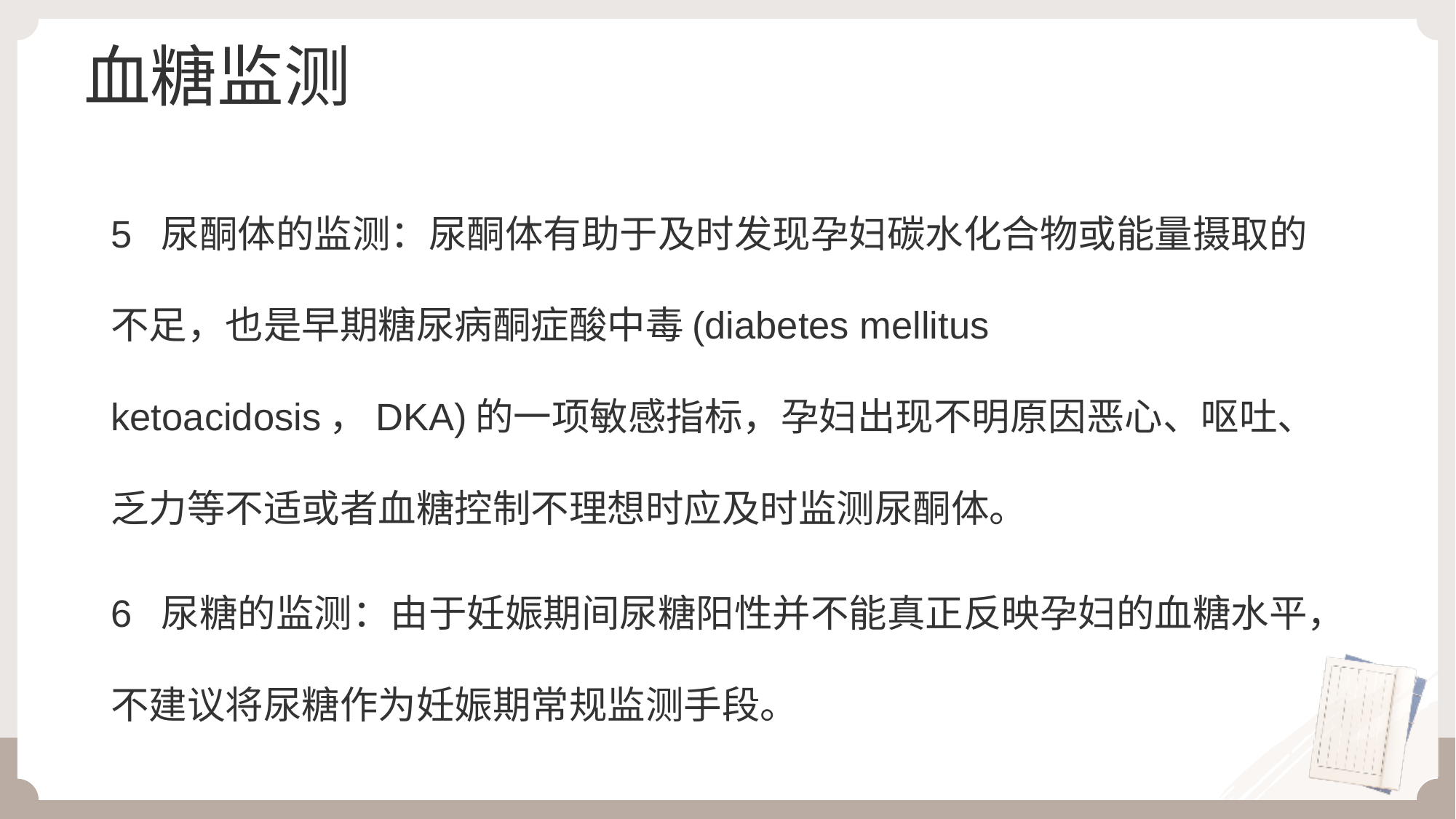

血糖监测
5  尿酮体的监测：尿酮体有助于及时发现孕妇碳水化合物或能量摄取的不足，也是早期糖尿病酮症酸中毒(diabetes mellitus ketoacidosis，DKA)的一项敏感指标，孕妇出现不明原因恶心、呕吐、乏力等不适或者血糖控制不理想时应及时监测尿酮体。
6  尿糖的监测：由于妊娠期间尿糖阳性并不能真正反映孕妇的血糖水平，不建议将尿糖作为妊娠期常规监测手段。